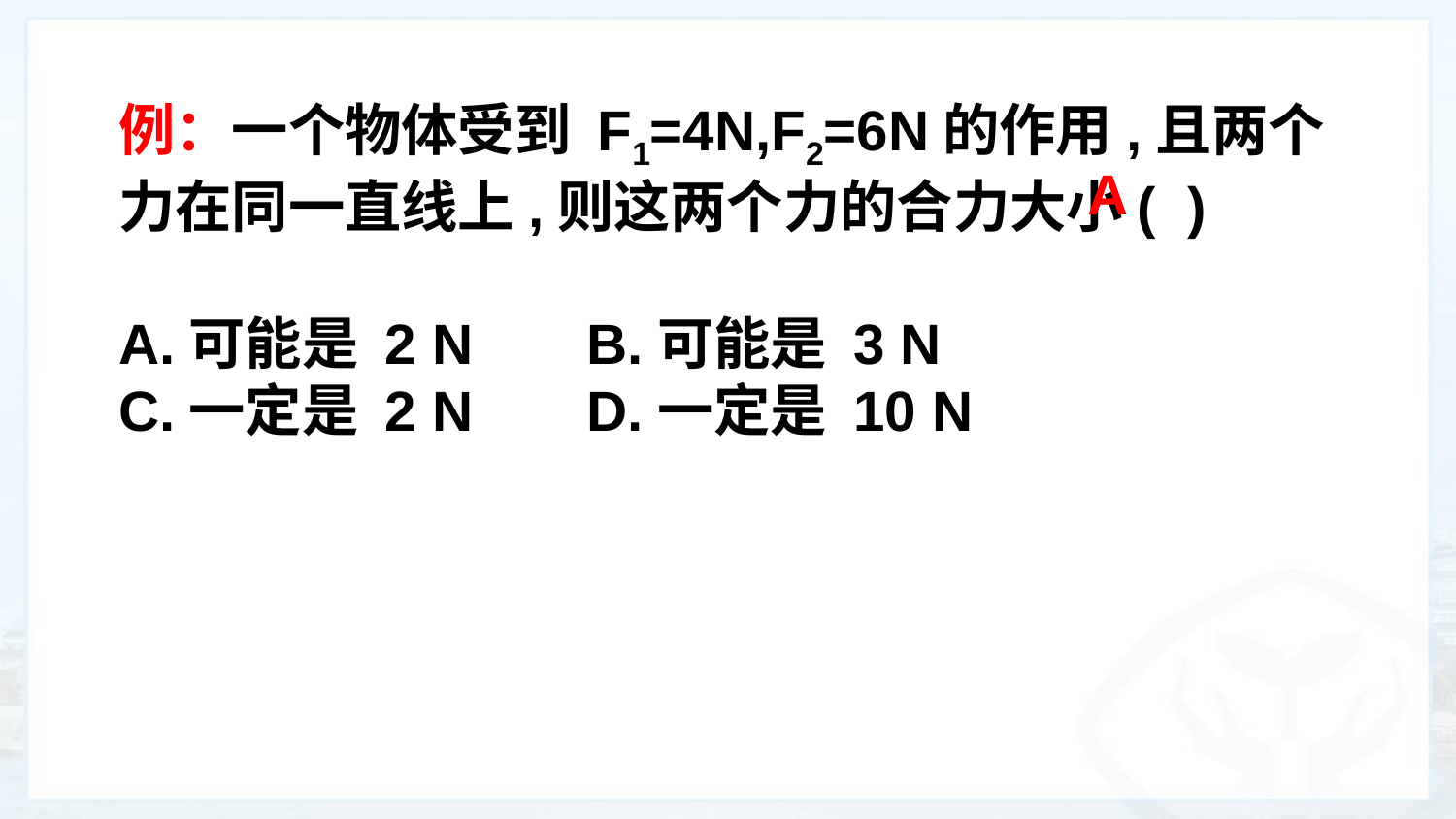

例：一个物体受到 F1=4N,F2=6N的作用,且两个力在同一直线上,则这两个力的合力大小(  )

A.可能是 2 N	  B.可能是 3 N
C.一定是 2 N	  D.一定是 10 N
A